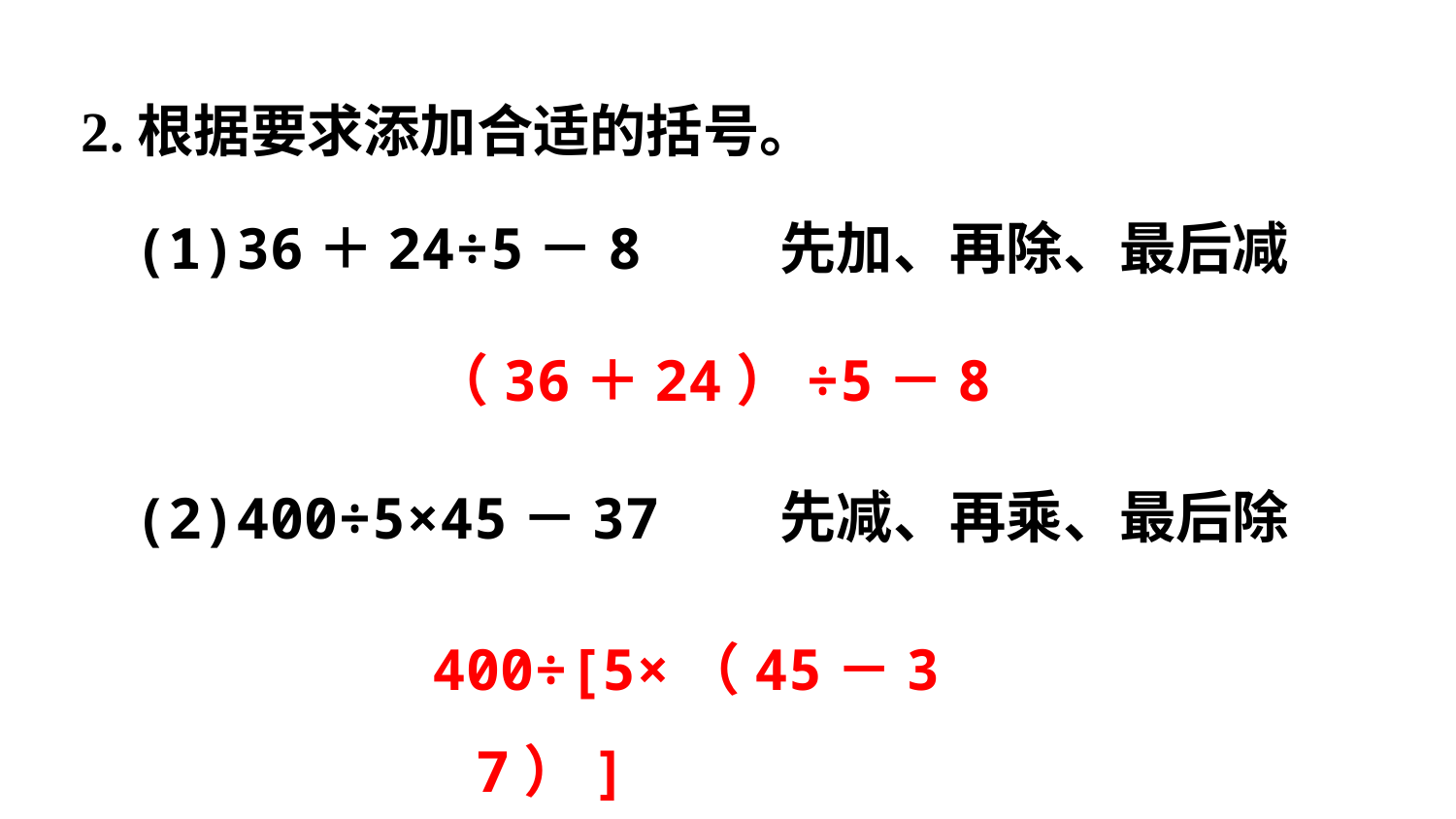

2.根据要求添加合适的括号。
 先加、再除、最后减
(1)36＋24÷5－8
（36＋24）÷5－8
 先减、再乘、最后除
(2)400÷5×45－37
400÷[5×（45－37）]